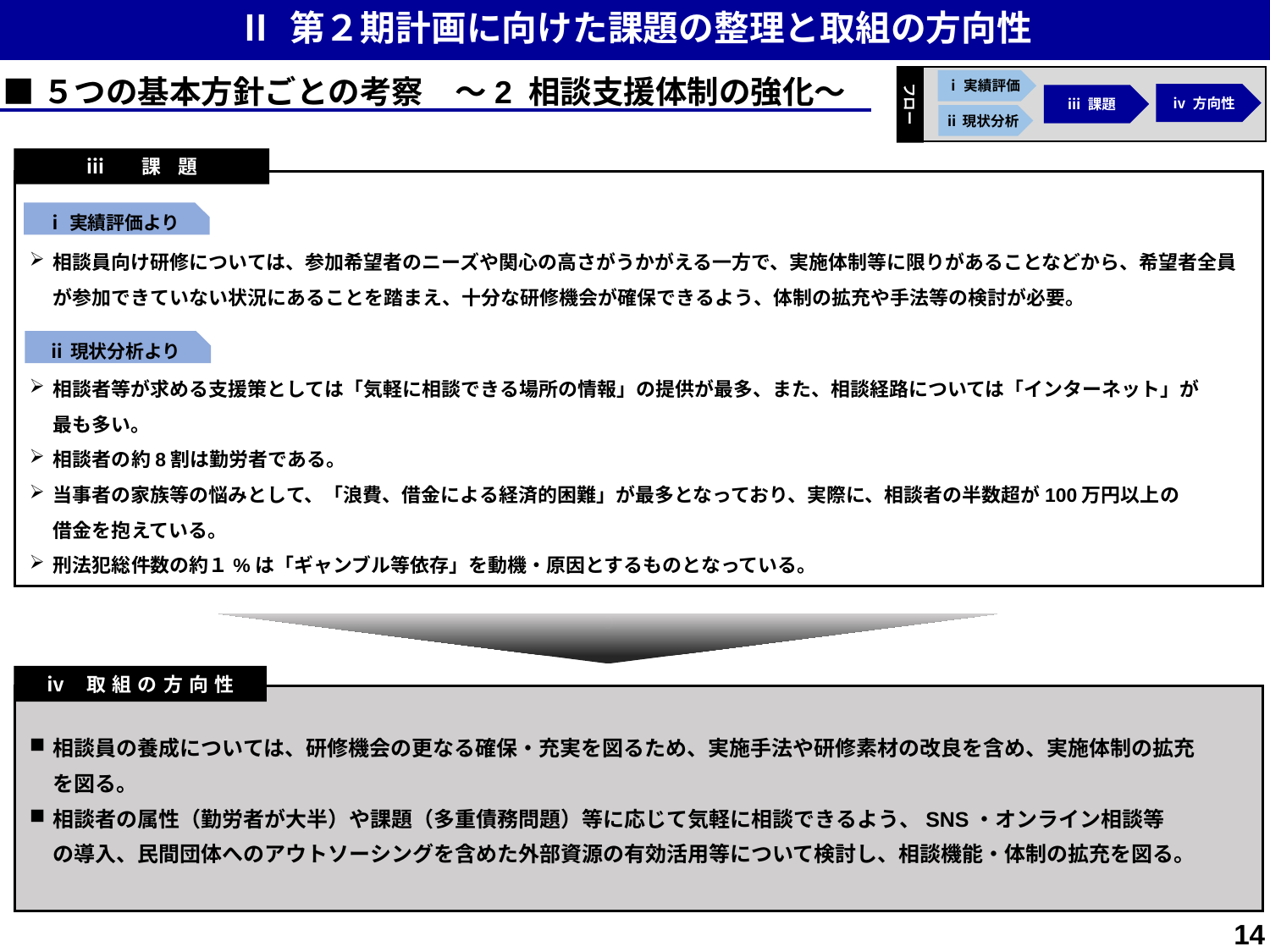

Ⅱ 第２期計画に向けた課題の整理と取組の方向性
■５つの基本方針ごとの考察　～2 相談支援体制の強化～
フロー

ⅰ実績評価
ⅳ 方向性
ⅲ 課題
ⅱ現状分析
ⅲ　課 題

ⅰ実績評価より

相談員向け研修については、参加希望者のニーズや関心の高さがうかがえる一方で、実施体制等に限りがあることなどから、希望者全員
が参加できていない状況にあることを踏まえ、十分な研修機会が確保できるよう、体制の拡充や手法等の検討が必要。
ⅱ現状分析より
相談者等が求める支援策としては「気軽に相談できる場所の情報」の提供が最多、また、相談経路については「インターネット」が
最も多い。
相談者の約8割は勤労者である。
当事者の家族等の悩みとして、「浪費、借金による経済的困難」が最多となっており、実際に、相談者の半数超が100万円以上の
借金を抱えている。
刑法犯総件数の約１%は「ギャンブル等依存」を動機・原因とするものとなっている。

c
ⅳ 取組の方向性

相談員の養成については、研修機会の更なる確保・充実を図るため、実施手法や研修素材の改良を含め、実施体制の拡充
を図る。
相談者の属性（勤労者が大半）や課題（多重債務問題）等に応じて気軽に相談できるよう、SNS・オンライン相談等
の導入、民間団体へのアウトソーシングを含めた外部資源の有効活用等について検討し、相談機能・体制の拡充を図る。

14